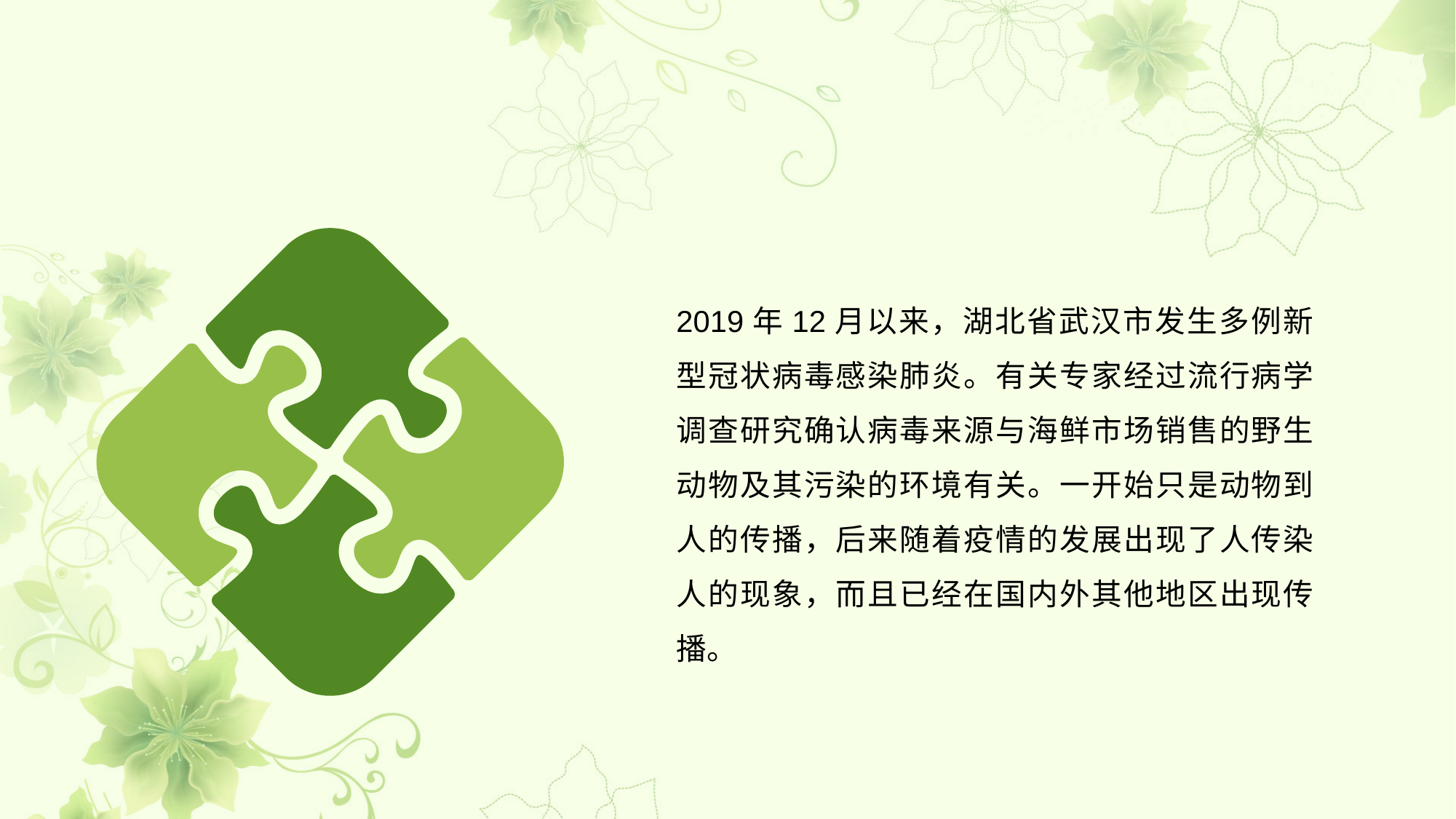

2019年12月以来，湖北省武汉市发生多例新型冠状病毒感染肺炎。有关专家经过流行病学调查研究确认病毒来源与海鲜市场销售的野生动物及其污染的环境有关。一开始只是动物到人的传播，后来随着疫情的发展出现了人传染人的现象，而且已经在国内外其他地区出现传播。